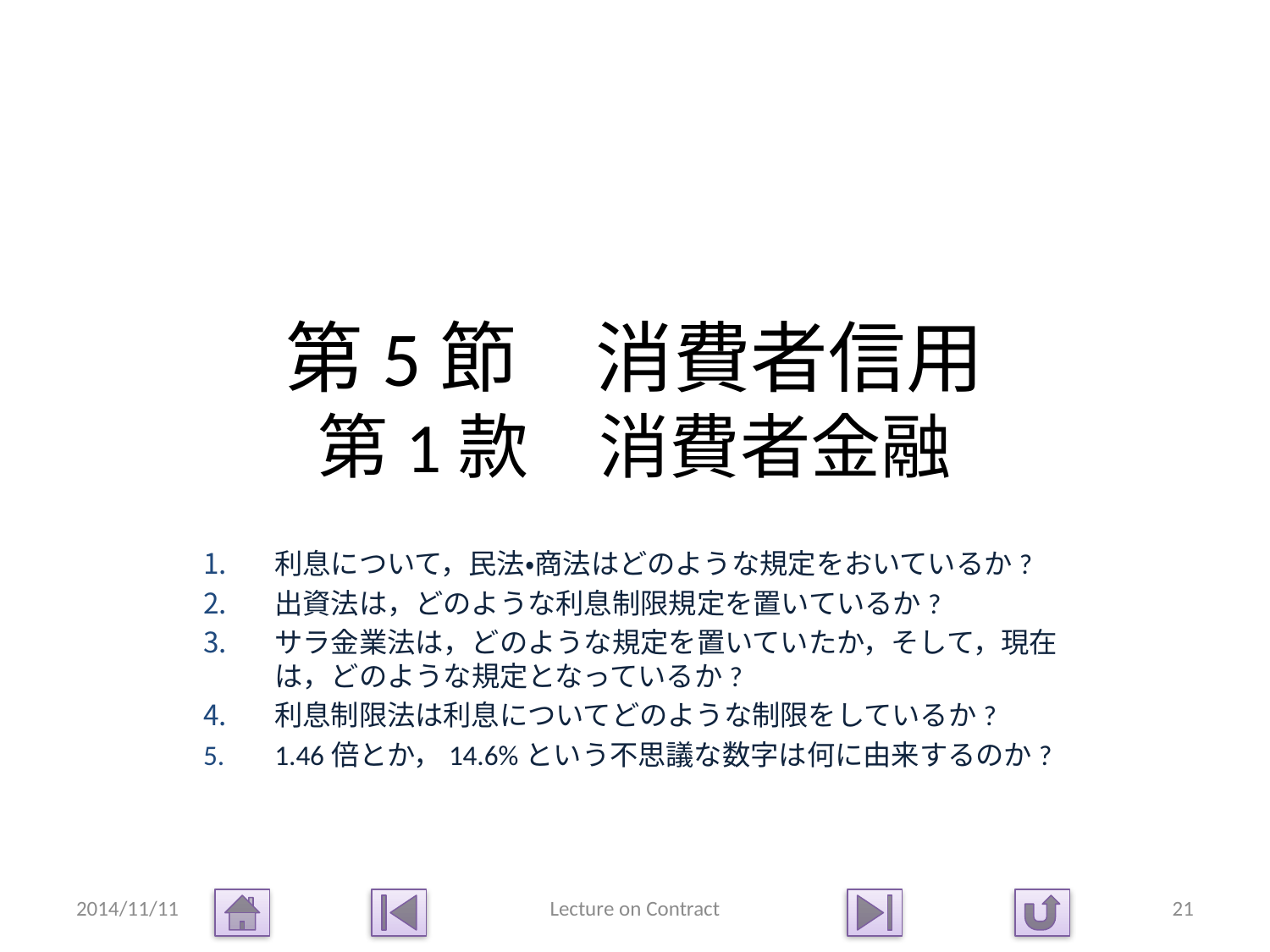

# 第5節　消費者信用 第1款　消費者金融
利息について，民法・商法はどのような規定をおいているか?
出資法は，どのような利息制限規定を置いているか?
サラ金業法は，どのような規定を置いていたか，そして，現在は，どのような規定となっているか?
利息制限法は利息についてどのような制限をしているか?
1.46倍とか，14.6%という不思議な数字は何に由来するのか?
2014/11/11
Lecture on Contract
21